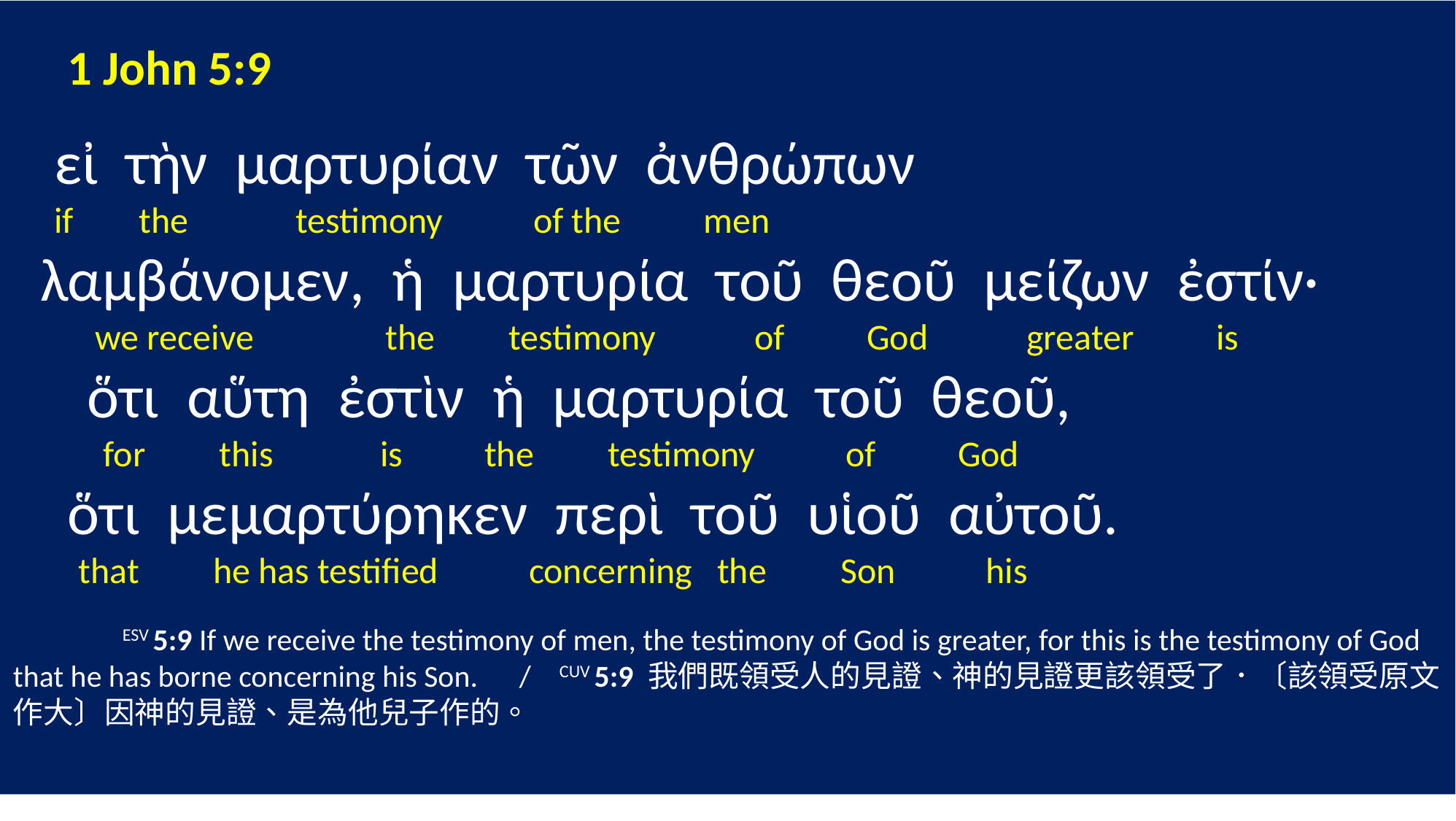

1 John 5:9

   εἰ  τὴν  μαρτυρίαν  τῶν  ἀνθρώπων
     if        the             testimony           of the          men
  λαμβάνομεν,  ἡ  μαρτυρία  τοῦ  θεοῦ  μείζων  ἐστίν·
          we receive                the         testimony            of          God            greater          is
      ὅτι  αὕτη  ἐστὶν  ἡ  μαρτυρία  τοῦ  θεοῦ,
           for         this             is          the         testimony           of          God
    ὅτι  μεμαρτύρηκεν  περὶ  τοῦ  υἱοῦ  αὐτοῦ.
        that         he has testified           concerning   the         Son           his

	ESV 5:9 If we receive the testimony of men, the testimony of God is greater, for this is the testimony of God that he has borne concerning his Son.      /    CUV 5:9 我們既領受人的見證、神的見證更該領受了．〔該領受原文作大〕因神的見證、是為他兒子作的。